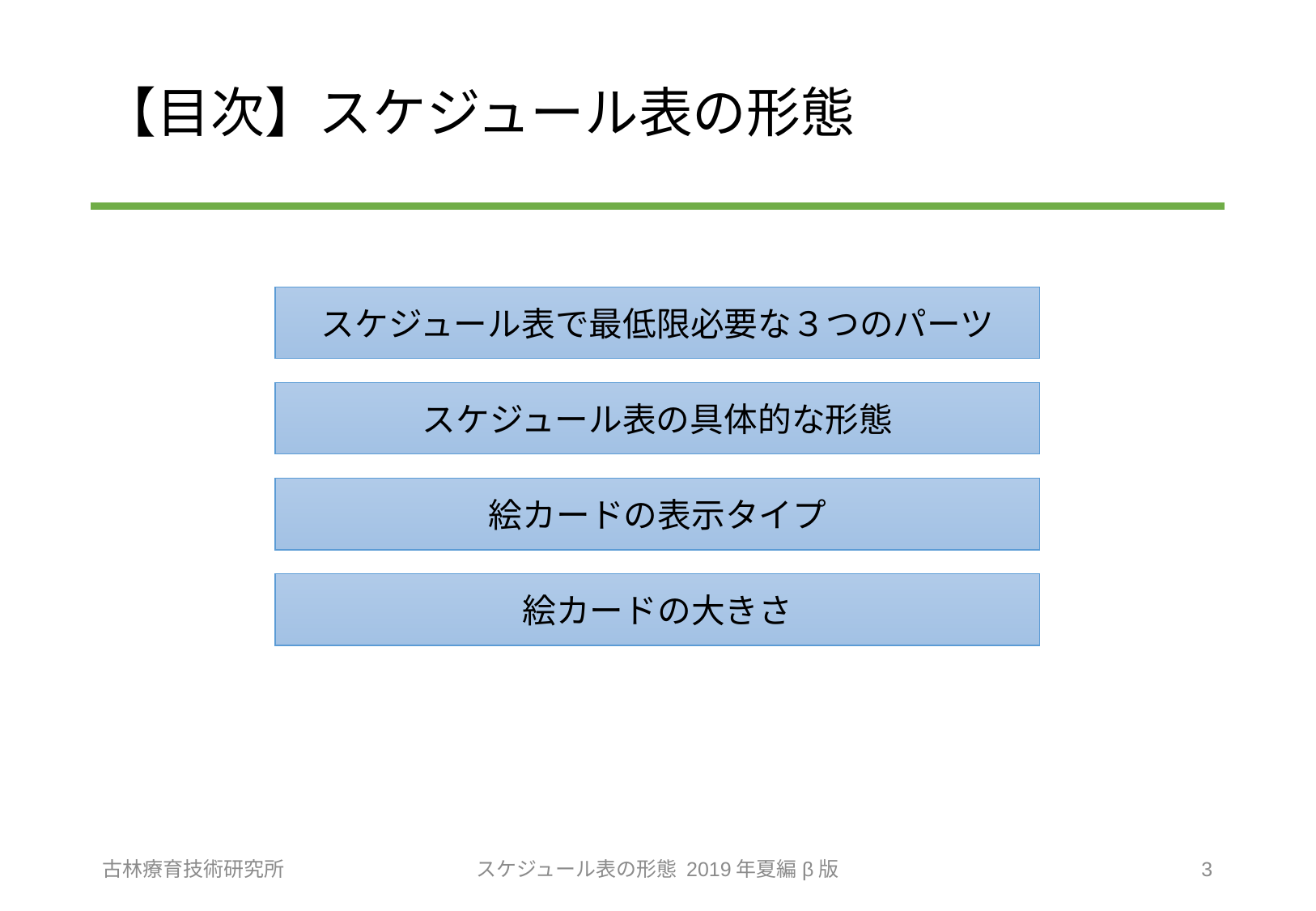

# 【目次】スケジュール表の形態
スケジュール表で最低限必要な３つのパーツ
スケジュール表の具体的な形態
絵カードの表示タイプ
絵カードの大きさ
古林療育技術研究所
スケジュール表の形態 2019年夏編β版
3